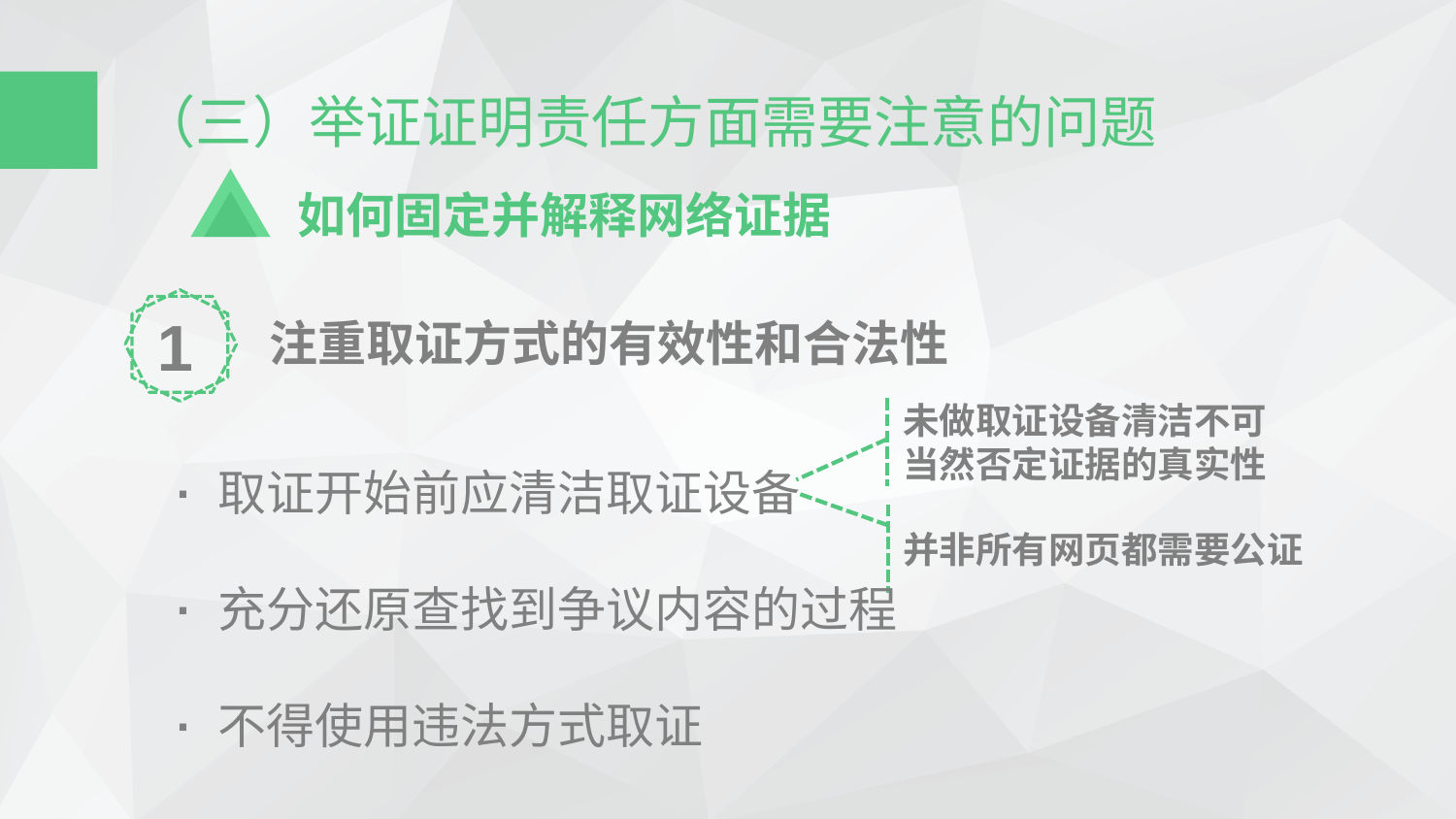

（三）举证证明责任方面需要注意的问题

如何固定并解释网络证据

1
注重取证方式的有效性和合法性
未做取证设备清洁不可当然否定证据的真实性
· 取证开始前应清洁取证设备

· 充分还原查找到争议内容的过程

· 不得使用违法方式取证
并非所有网页都需要公证